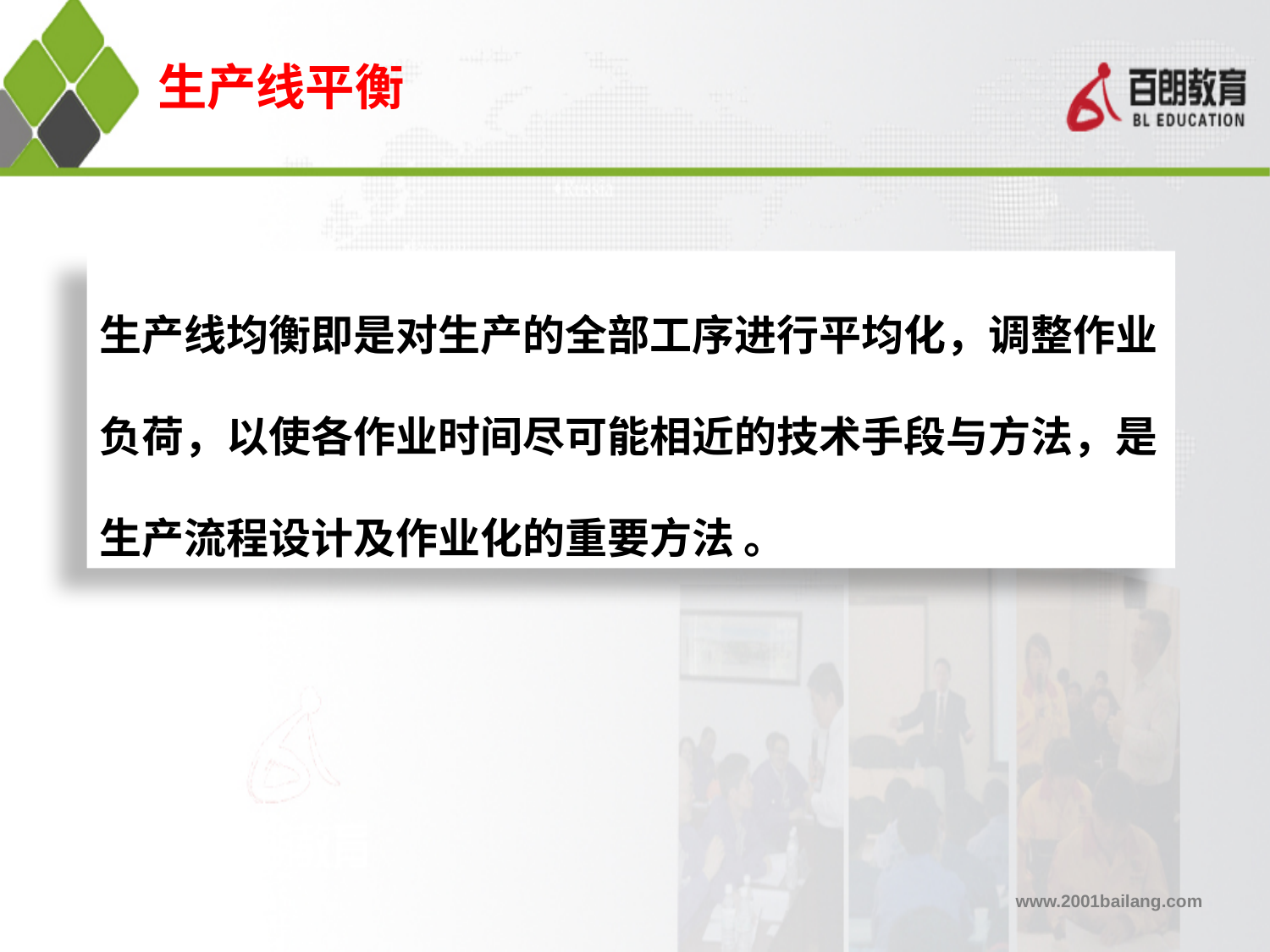

# 生产线平衡
生产线均衡即是对生产的全部工序进行平均化，调整作业负荷，以使各作业时间尽可能相近的技术手段与方法，是生产流程设计及作业化的重要方法 。